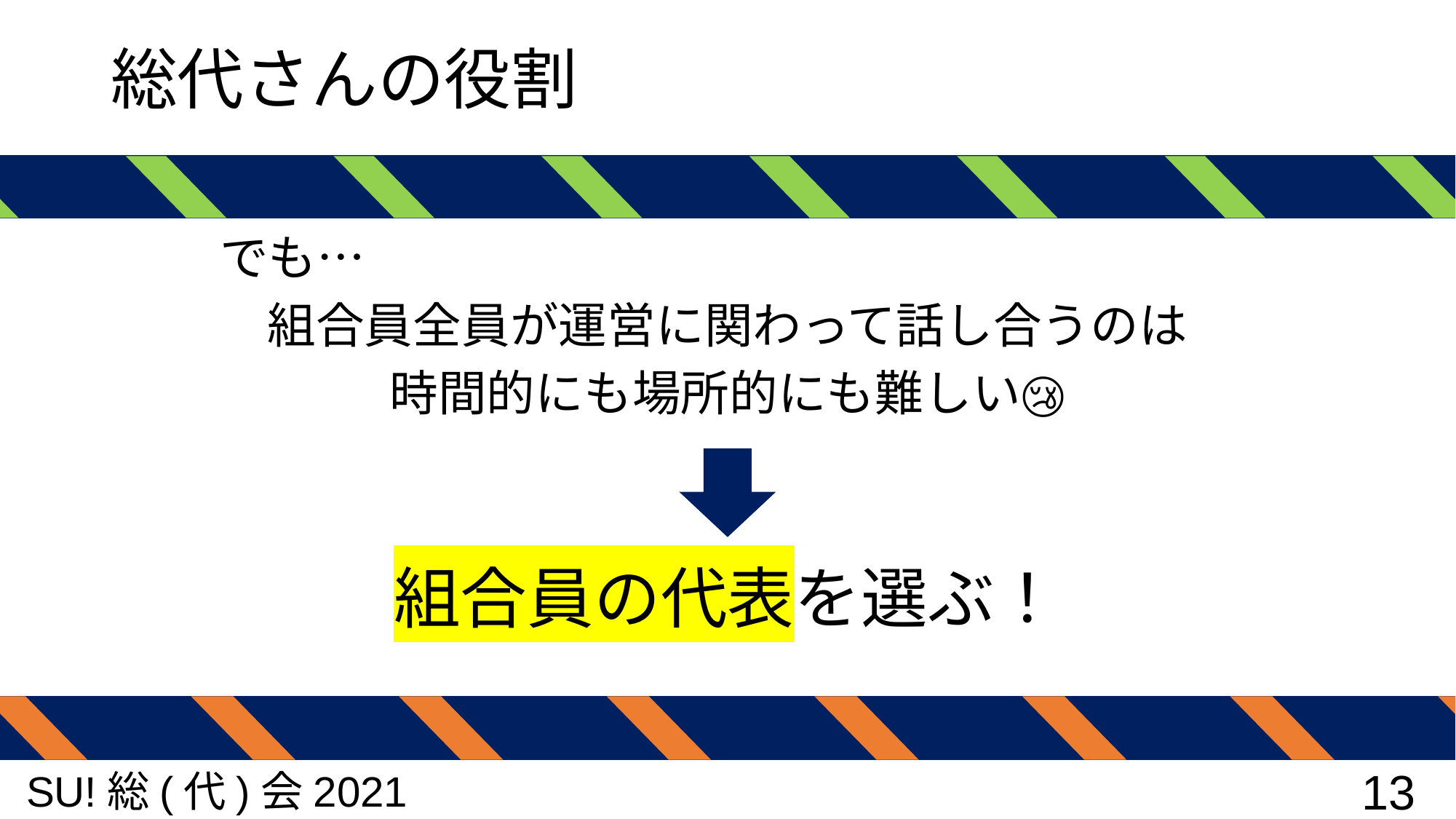

# 総代さんの役割
	でも…
組合員全員が運営に関わって話し合うのは
時間的にも場所的にも難しい😢

組合員の代表を選ぶ！